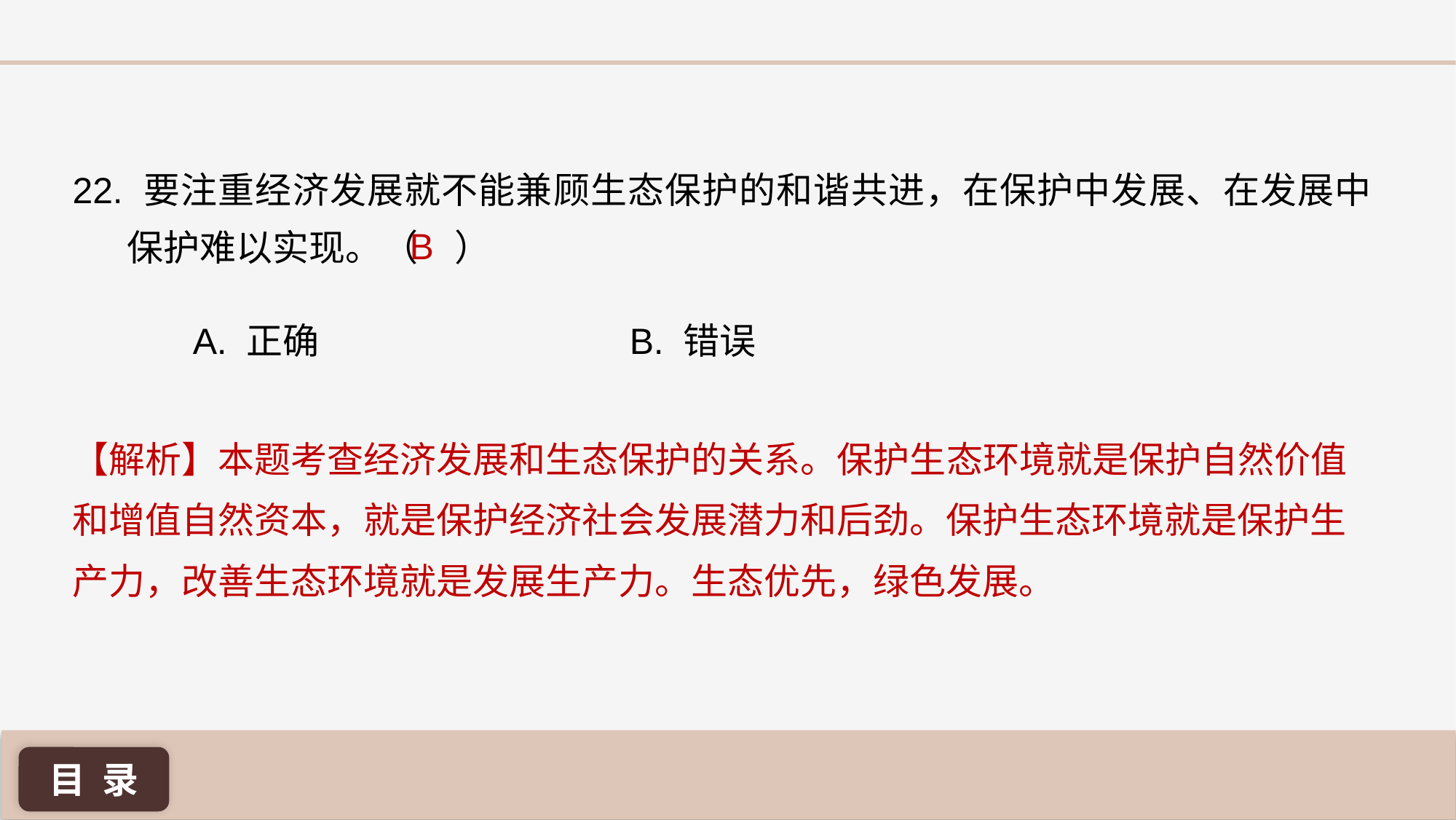

22. 要注重经济发展就不能兼顾生态保护的和谐共进，在保护中发展、在发展中保护难以实现。（ 	）
B
A. 正确 			B. 错误
【解析】本题考查经济发展和生态保护的关系。保护生态环境就是保护自然价值和增值自然资本，就是保护经济社会发展潜力和后劲。保护生态环境就是保护生产力，改善生态环境就是发展生产力。生态优先，绿色发展。